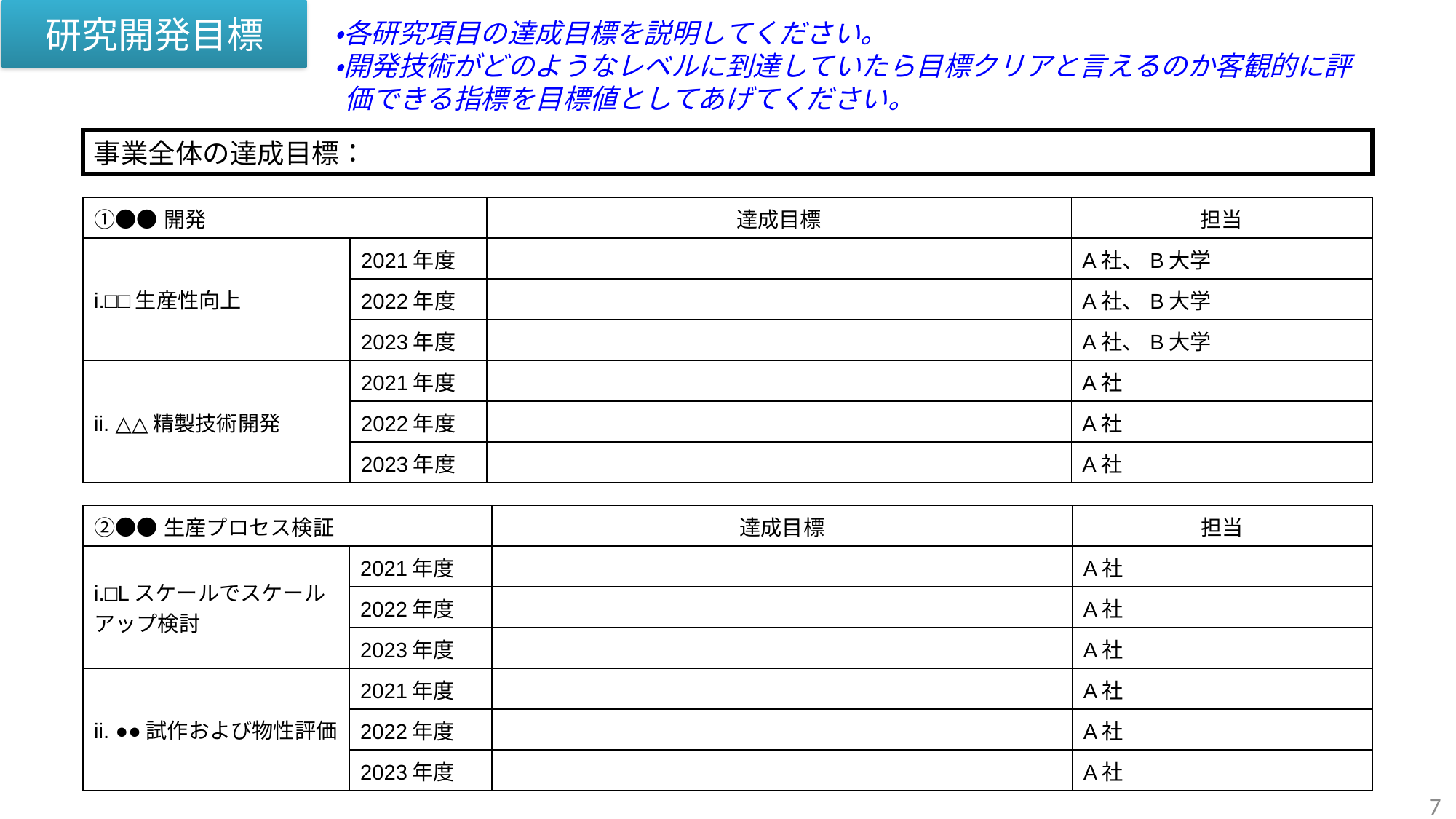

# 研究開発目標
・各研究項目の達成目標を説明してください。
・開発技術がどのようなレベルに到達していたら目標クリアと言えるのか客観的に評価できる指標を目標値としてあげてください。
事業全体の達成目標：
| ①●●開発 |  | 達成目標 | 担当 |
| --- | --- | --- | --- |
| i.□□生産性向上 | 2021年度 |  | A社、B大学 |
|  | 2022年度 |  | A社、B大学 |
|  | 2023年度 |  | A社、B大学 |
| ii. △△精製技術開発 | 2021年度 |  | A社 |
|  | 2022年度 |  | A社 |
|  | 2023年度 |  | A社 |
| ②●●生産プロセス検証 |  | 達成目標 | 担当 |
| --- | --- | --- | --- |
| i.□Lスケールでスケールアップ検討 | 2021年度 |  | A社 |
|  | 2022年度 |  | A社 |
|  | 2023年度 |  | A社 |
| ii. ●●試作および物性評価 | 2021年度 |  | A社 |
|  | 2022年度 |  | A社 |
|  | 2023年度 |  | A社 |
7